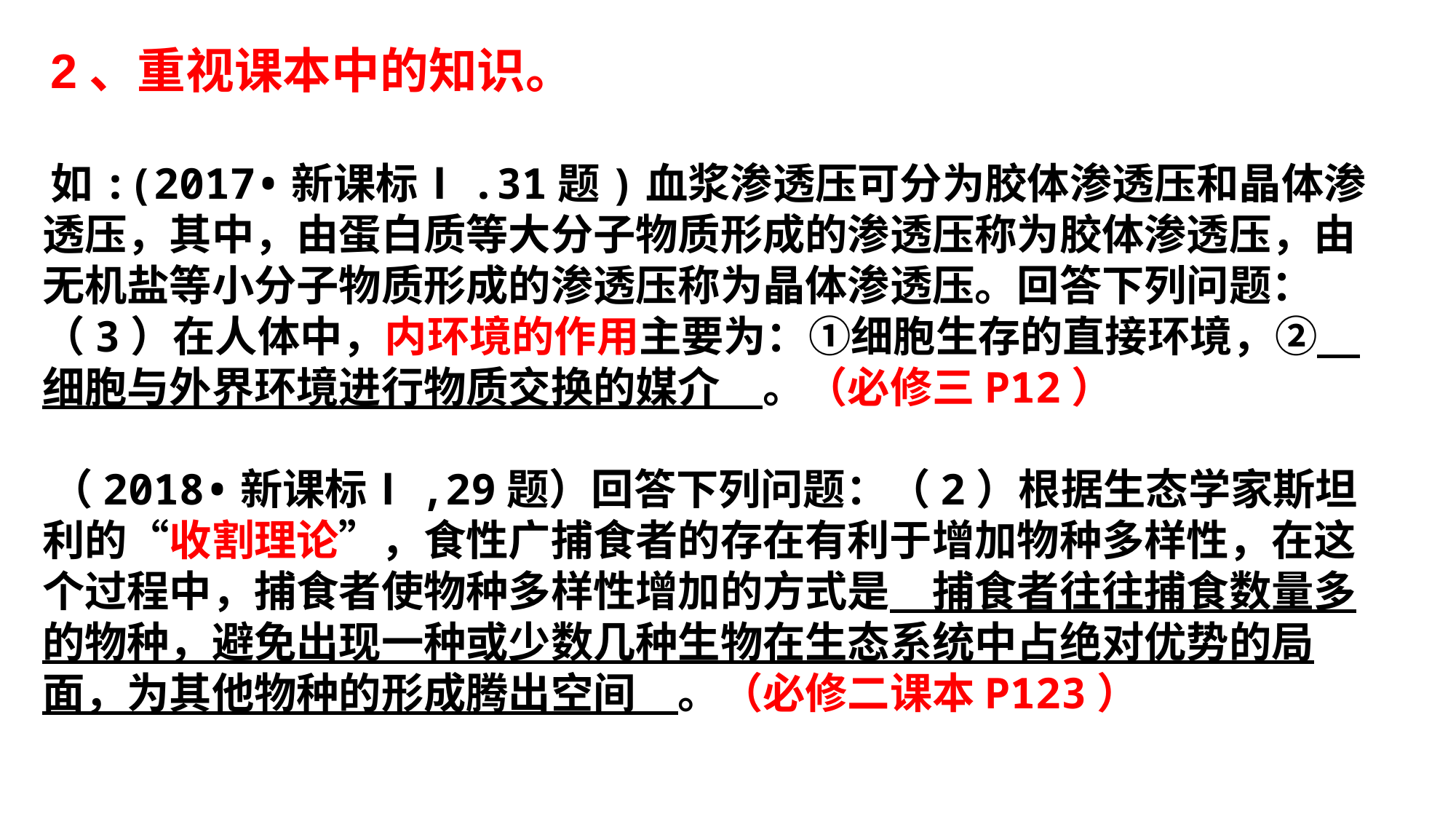

2、重视课本中的知识。

如:(2017•新课标Ⅰ.31题)血浆渗透压可分为胶体渗透压和晶体渗透压，其中，由蛋白质等大分子物质形成的渗透压称为胶体渗透压，由无机盐等小分子物质形成的渗透压称为晶体渗透压。回答下列问题：（3）在人体中，内环境的作用主要为：①细胞生存的直接环境，②　细胞与外界环境进行物质交换的媒介　。（必修三P12）

（2018•新课标Ⅰ,29题）回答下列问题：（2）根据生态学家斯坦利的“收割理论”，食性广捕食者的存在有利于增加物种多样性，在这个过程中，捕食者使物种多样性增加的方式是　捕食者往往捕食数量多的物种，避免出现一种或少数几种生物在生态系统中占绝对优势的局面，为其他物种的形成腾出空间　。（必修二课本P123）